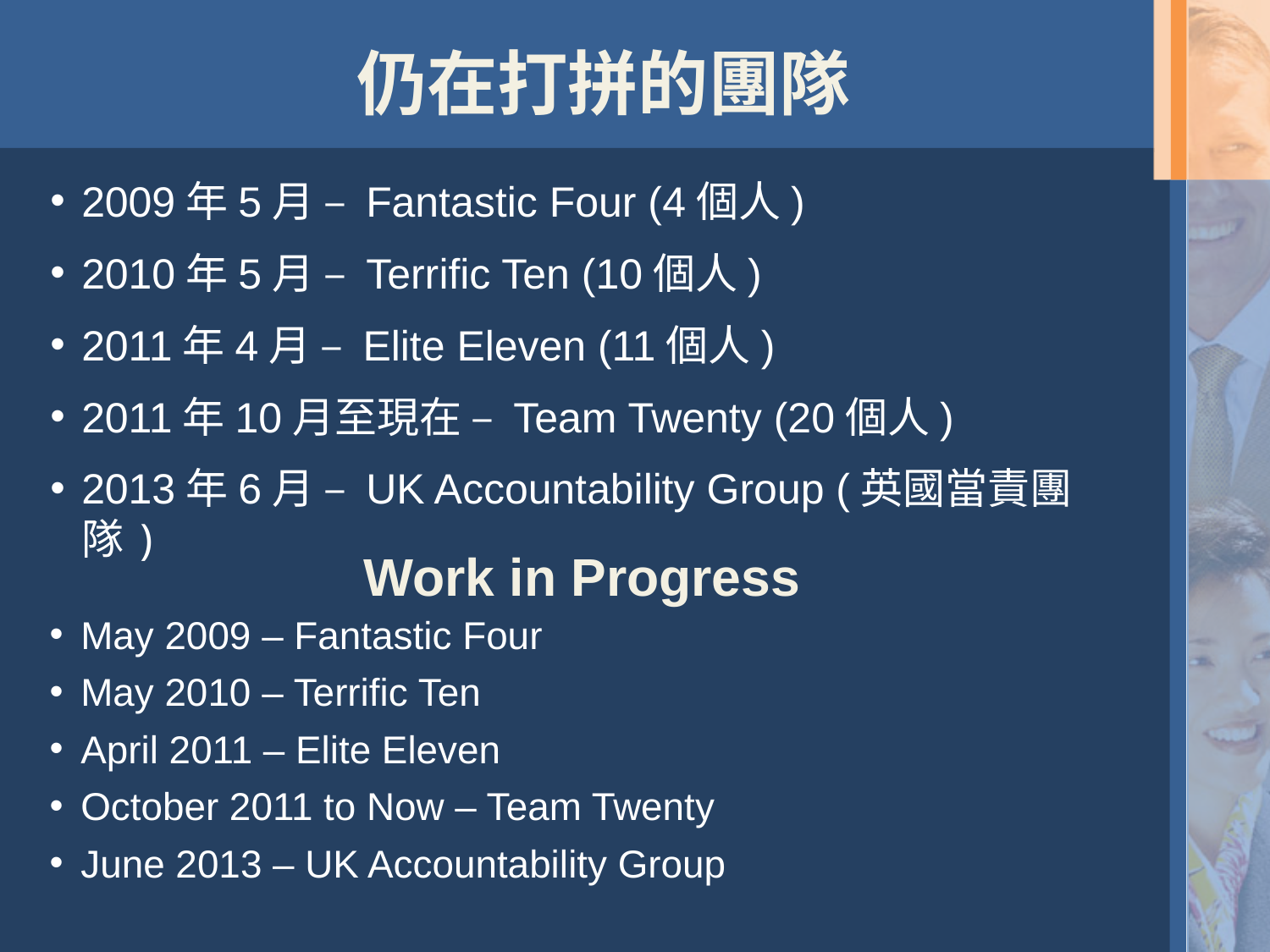

仍在打拼的團隊
2009年5月 – Fantastic Four (4個人)
2010年5月 – Terrific Ten (10個人)
2011年4月 – Elite Eleven (11個人)
2011年10月至現在 – Team Twenty (20個人)
2013年6月 – UK Accountability Group (英國當責團隊)
# Work in Progress
May 2009 – Fantastic Four
May 2010 – Terrific Ten
April 2011 – Elite Eleven
October 2011 to Now – Team Twenty
June 2013 – UK Accountability Group